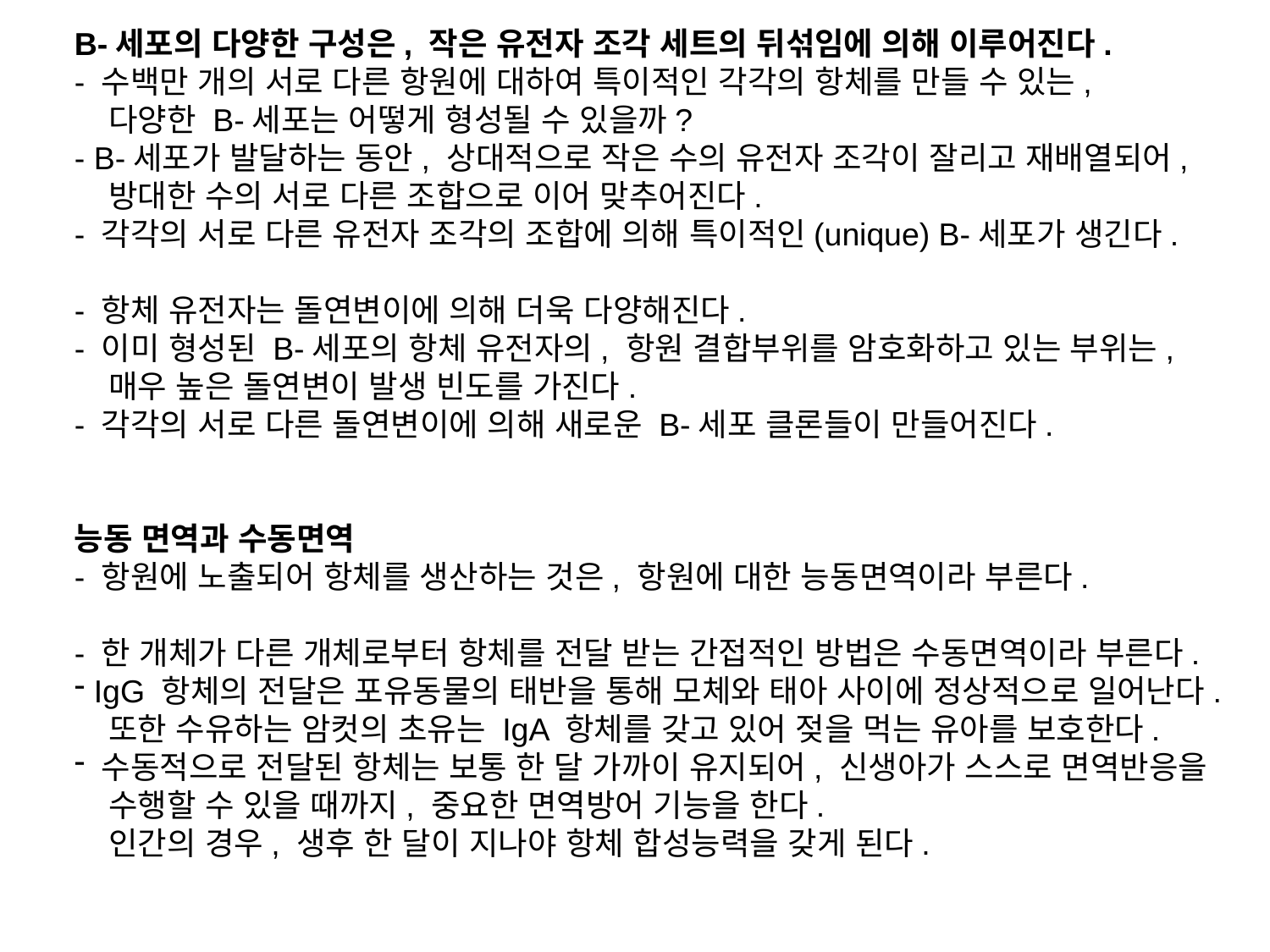

B-세포의 다양한 구성은, 작은 유전자 조각 세트의 뒤섞임에 의해 이루어진다.
- 수백만 개의 서로 다른 항원에 대하여 특이적인 각각의 항체를 만들 수 있는,
   다양한 B-세포는 어떻게 형성될 수 있을까?
- B-세포가 발달하는 동안, 상대적으로 작은 수의 유전자 조각이 잘리고 재배열되어,
   방대한 수의 서로 다른 조합으로 이어 맞추어진다.
- 각각의 서로 다른 유전자 조각의 조합에 의해 특이적인(unique) B-세포가 생긴다.

- 항체 유전자는 돌연변이에 의해 더욱 다양해진다.
- 이미 형성된 B-세포의 항체 유전자의, 항원 결합부위를 암호화하고 있는 부위는,
   매우 높은 돌연변이 발생 빈도를 가진다.
- 각각의 서로 다른 돌연변이에 의해 새로운 B-세포 클론들이 만들어진다.

능동 면역과 수동면역
- 항원에 노출되어 항체를 생산하는 것은, 항원에 대한 능동면역이라 부른다.

- 한 개체가 다른 개체로부터 항체를 전달 받는 간접적인 방법은 수동면역이라 부른다.
 IgG 항체의 전달은 포유동물의 태반을 통해 모체와 태아 사이에 정상적으로 일어난다.
   또한 수유하는 암컷의 초유는 IgA 항체를 갖고 있어 젖을 먹는 유아를 보호한다.
 수동적으로 전달된 항체는 보통 한 달 가까이 유지되어, 신생아가 스스로 면역반응을
   수행할 수 있을 때까지, 중요한 면역방어 기능을 한다.
   인간의 경우, 생후 한 달이 지나야 항체 합성능력을 갖게 된다.